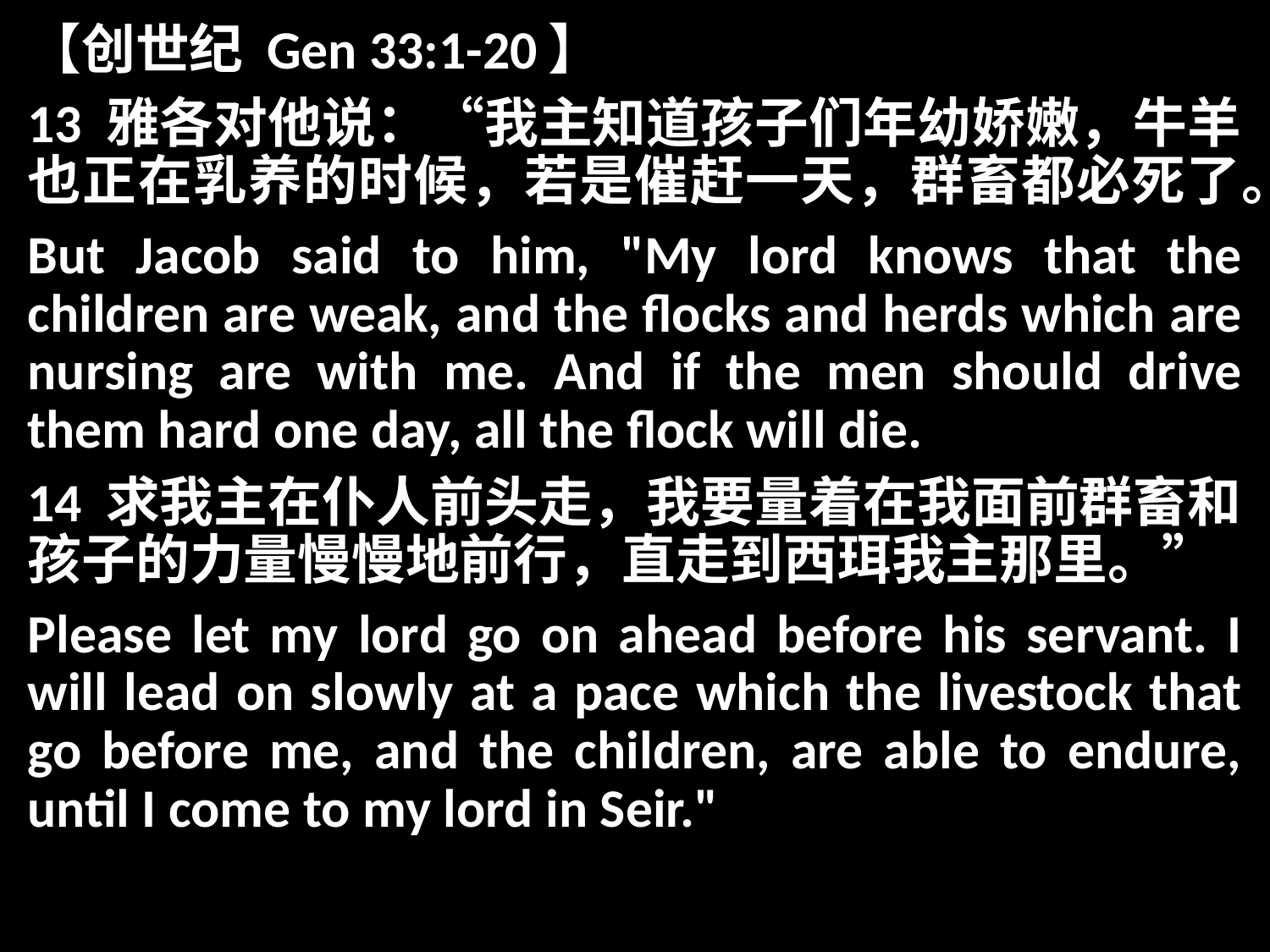

【创世纪 Gen 33:1-20】
13 雅各对他说：“我主知道孩子们年幼娇嫩，牛羊也正在乳养的时候，若是催赶一天，群畜都必死了。
But Jacob said to him, "My lord knows that the children are weak, and the flocks and herds which are nursing are with me. And if the men should drive them hard one day, all the flock will die.
14 求我主在仆人前头走，我要量着在我面前群畜和孩子的力量慢慢地前行，直走到西珥我主那里。”
Please let my lord go on ahead before his servant. I will lead on slowly at a pace which the livestock that go before me, and the children, are able to endure, until I come to my lord in Seir."